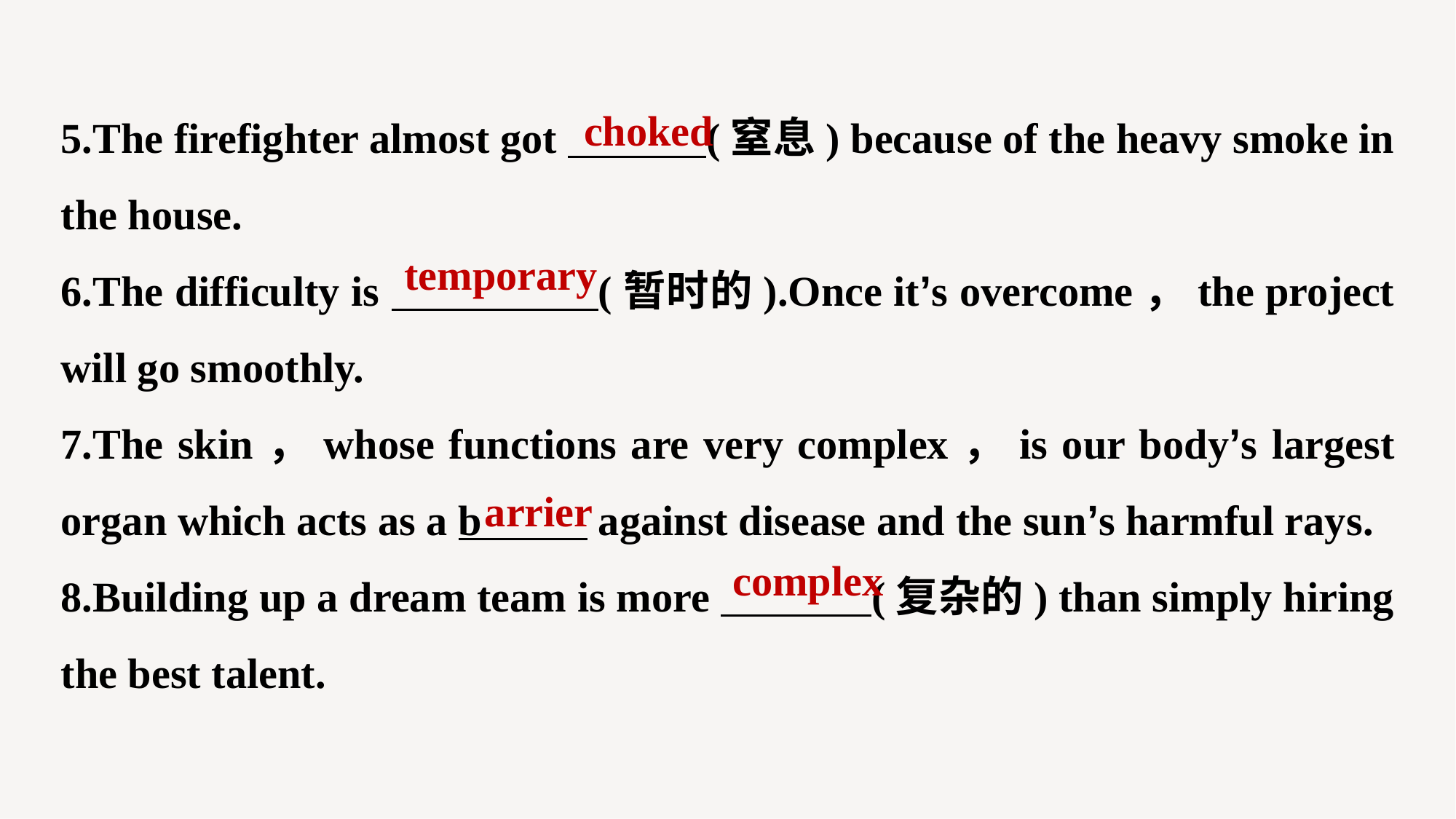

5.The firefighter almost got              (窒息) because of the heavy smoke in the house.
6.The difficulty is                   (暂时的).Once it’s overcome，the project will go smoothly.
7.The skin，whose functions are very complex，is our body’s largest organ which acts as a b           against disease and the sun’s harmful rays.
8.Building up a dream team is more               (复杂的) than simply hiring the best talent.
choked
temporary
arrier
complex